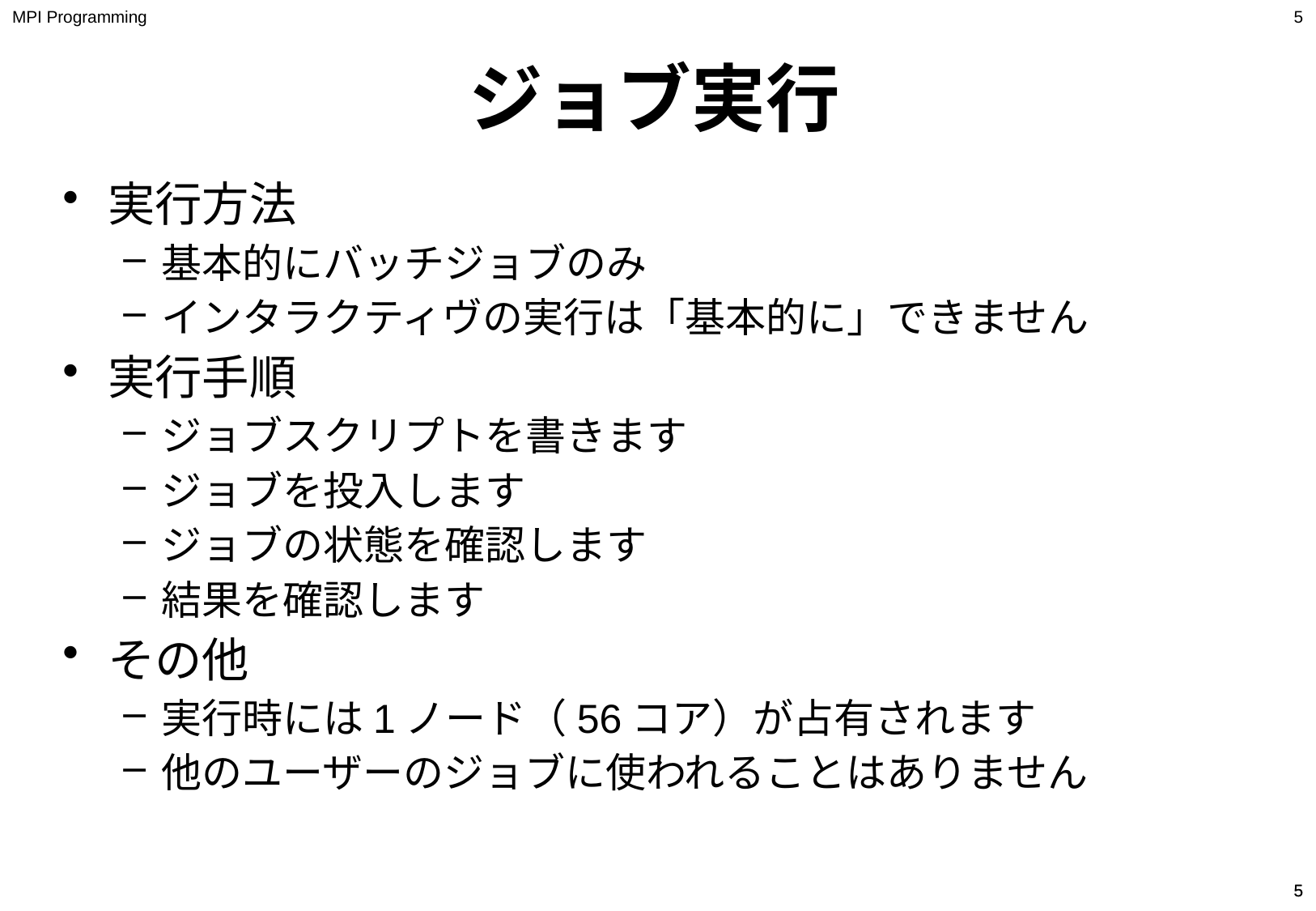

MPI Programming
5
ジョブ実行
実行方法
基本的にバッチジョブのみ
インタラクティヴの実行は「基本的に」できません
実行手順
ジョブスクリプトを書きます
ジョブを投入します
ジョブの状態を確認します
結果を確認します
その他
実行時には1ノード（56コア）が占有されます
他のユーザーのジョブに使われることはありません
5
5